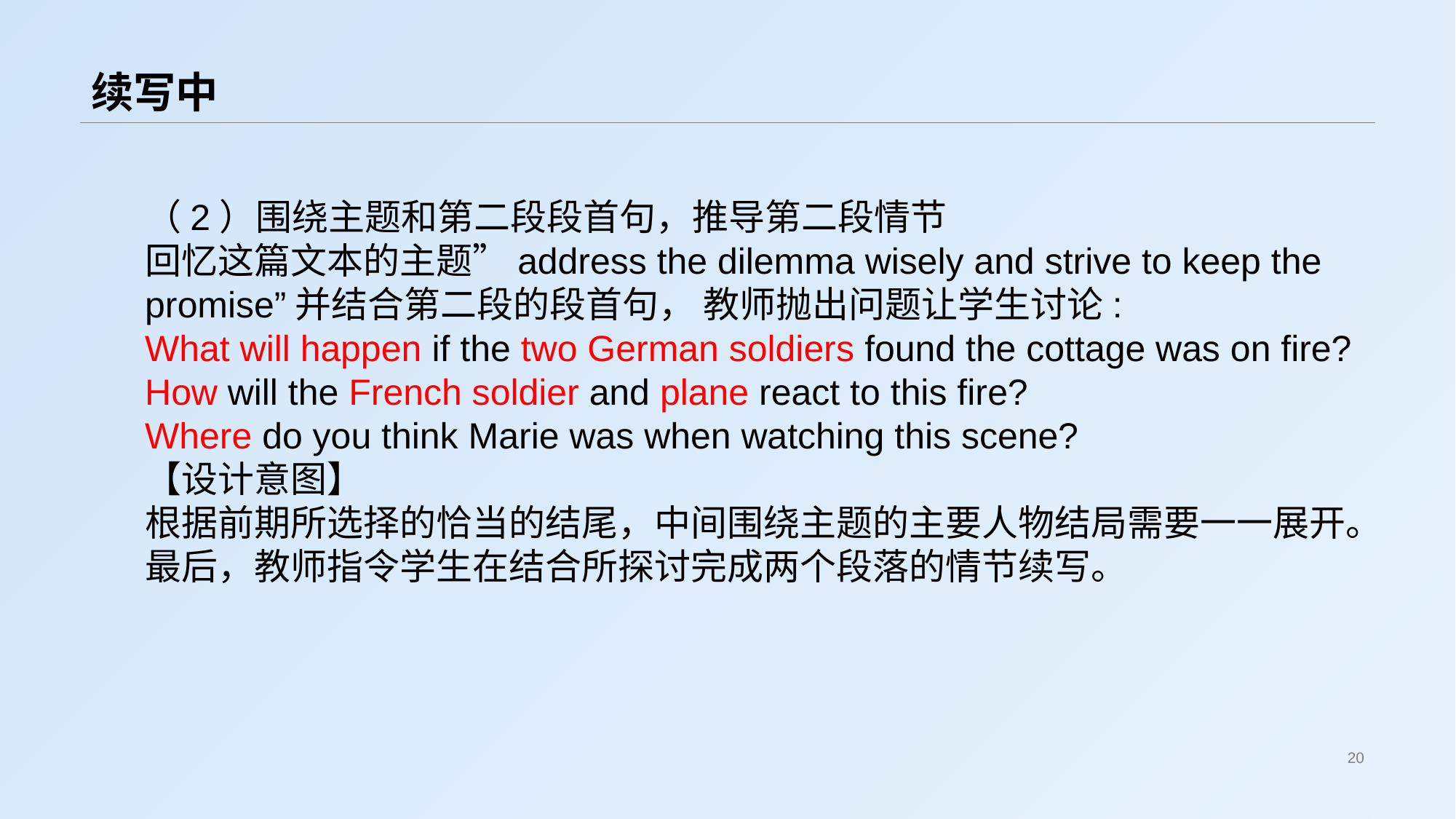

# 续写中
（2）围绕主题和第二段段首句，推导第二段情节
回忆这篇文本的主题”address the dilemma wisely and strive to keep the promise”并结合第二段的段首句， 教师抛出问题让学生讨论:
What will happen if the two German soldiers found the cottage was on fire?
How will the French soldier and plane react to this fire?
Where do you think Marie was when watching this scene?
【设计意图】
根据前期所选择的恰当的结尾，中间围绕主题的主要人物结局需要一一展开。
最后，教师指令学生在结合所探讨完成两个段落的情节续写。
20